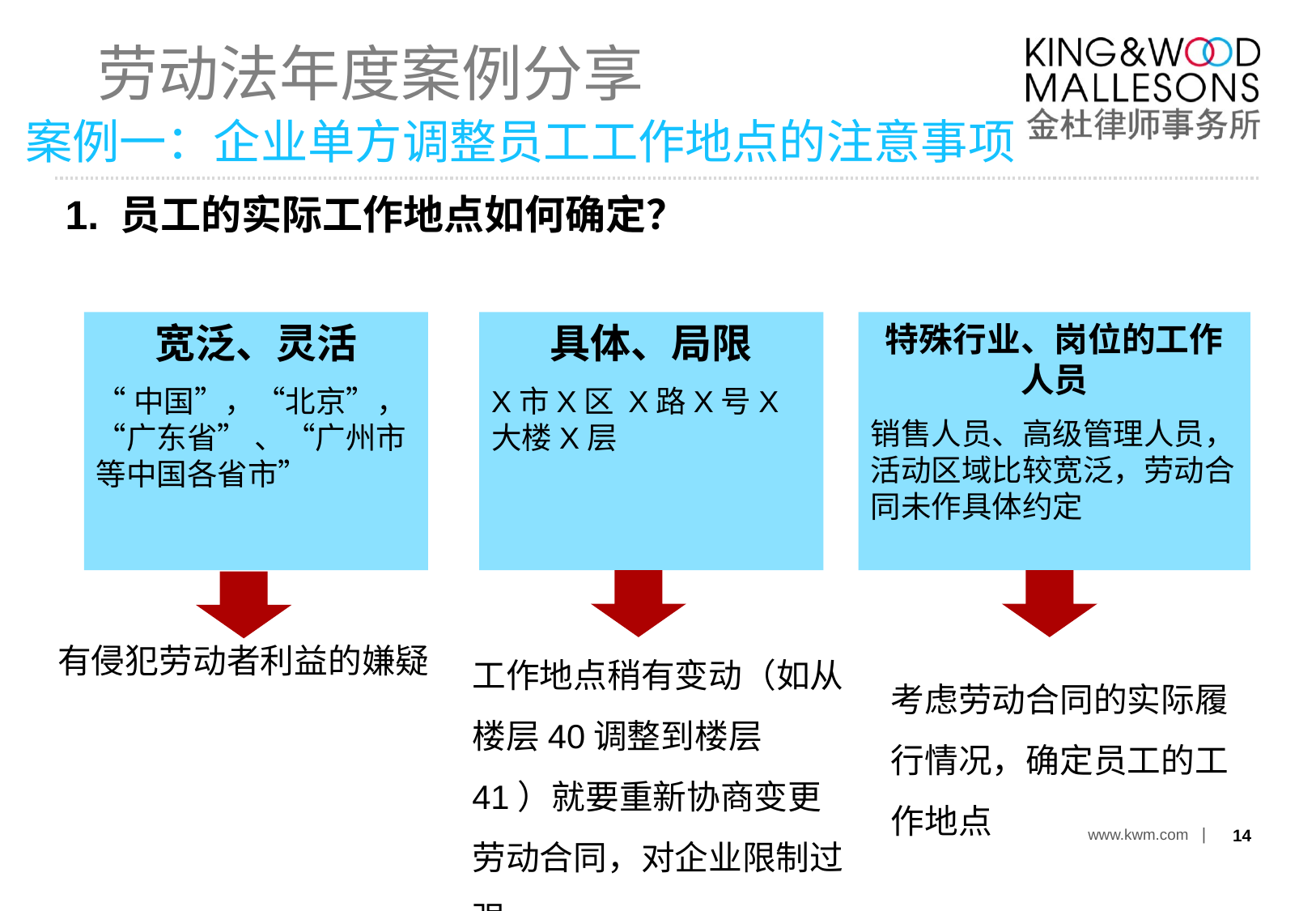

1. 员工的实际工作地点如何确定？
宽泛、灵活
“中国”，“北京”，“广东省” 、“广州市等中国各省市”

具体、局限
X市X区 X路X号X大楼X层
特殊行业、岗位的工作人员
销售人员、高级管理人员，活动区域比较宽泛，劳动合同未作具体约定

工作地点稍有变动（如从楼层40调整到楼层41）就要重新协商变更劳动合同，对企业限制过强
有侵犯劳动者利益的嫌疑
考虑劳动合同的实际履行情况，确定员工的工作地点